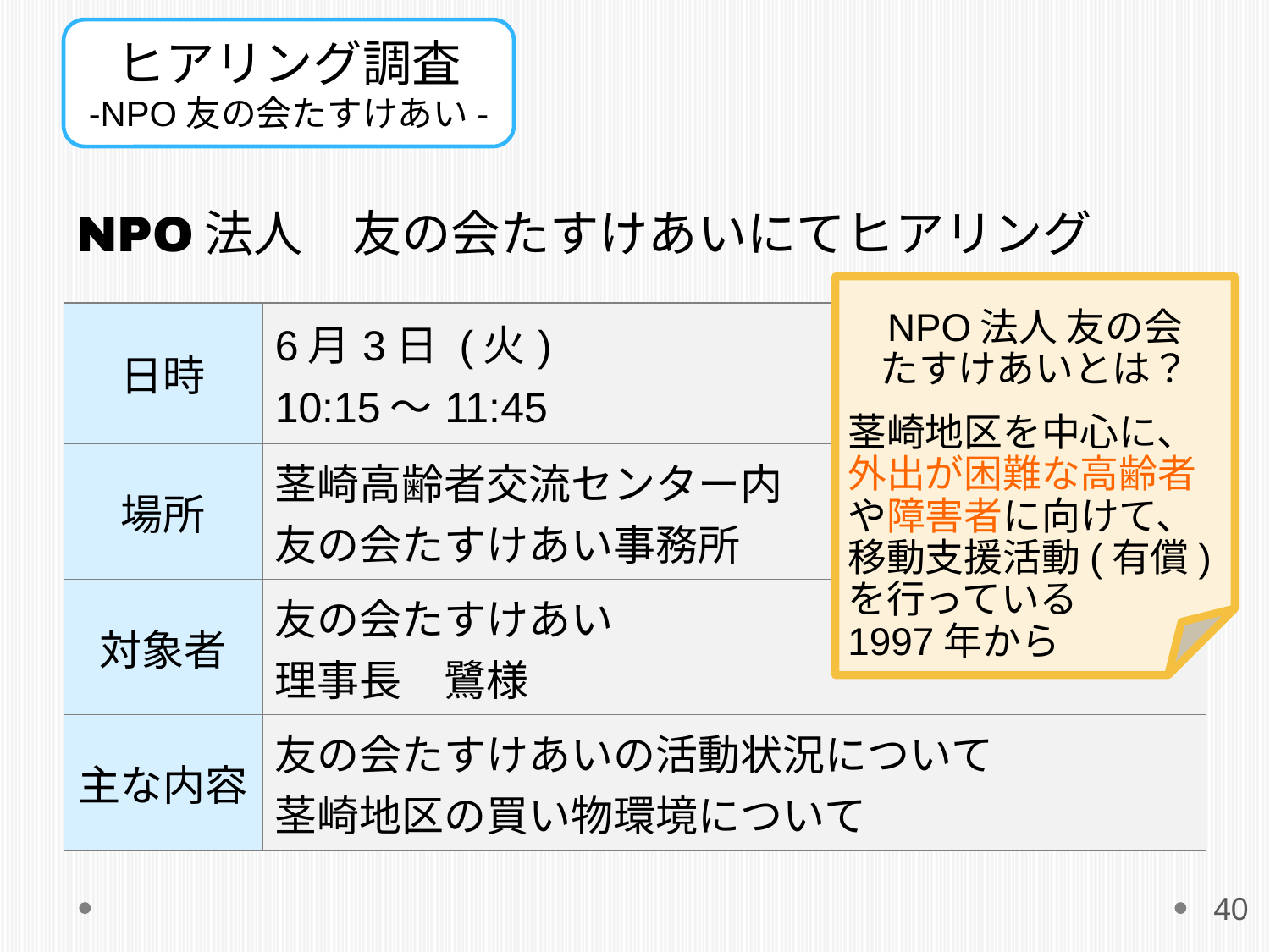

#
ヒアリング調査
-NPO友の会たすけあい-
NPO法人　友の会たすけあいにてヒアリング

NPO法人 友の会
たすけあいとは？

茎崎地区を中心に、
外出が困難な高齢者や障害者に向けて、
移動支援活動(有償)を行っている
1997年から
| 日時 | 6月3日 (火)　 10:15～11:45 |
| --- | --- |
| 場所 | 茎崎高齢者交流センター内 友の会たすけあい事務所 |
| 対象者 | 友の会たすけあい 理事長　鷺様 |
| 主な内容 | 友の会たすけあいの活動状況について 茎崎地区の買い物環境について |
40